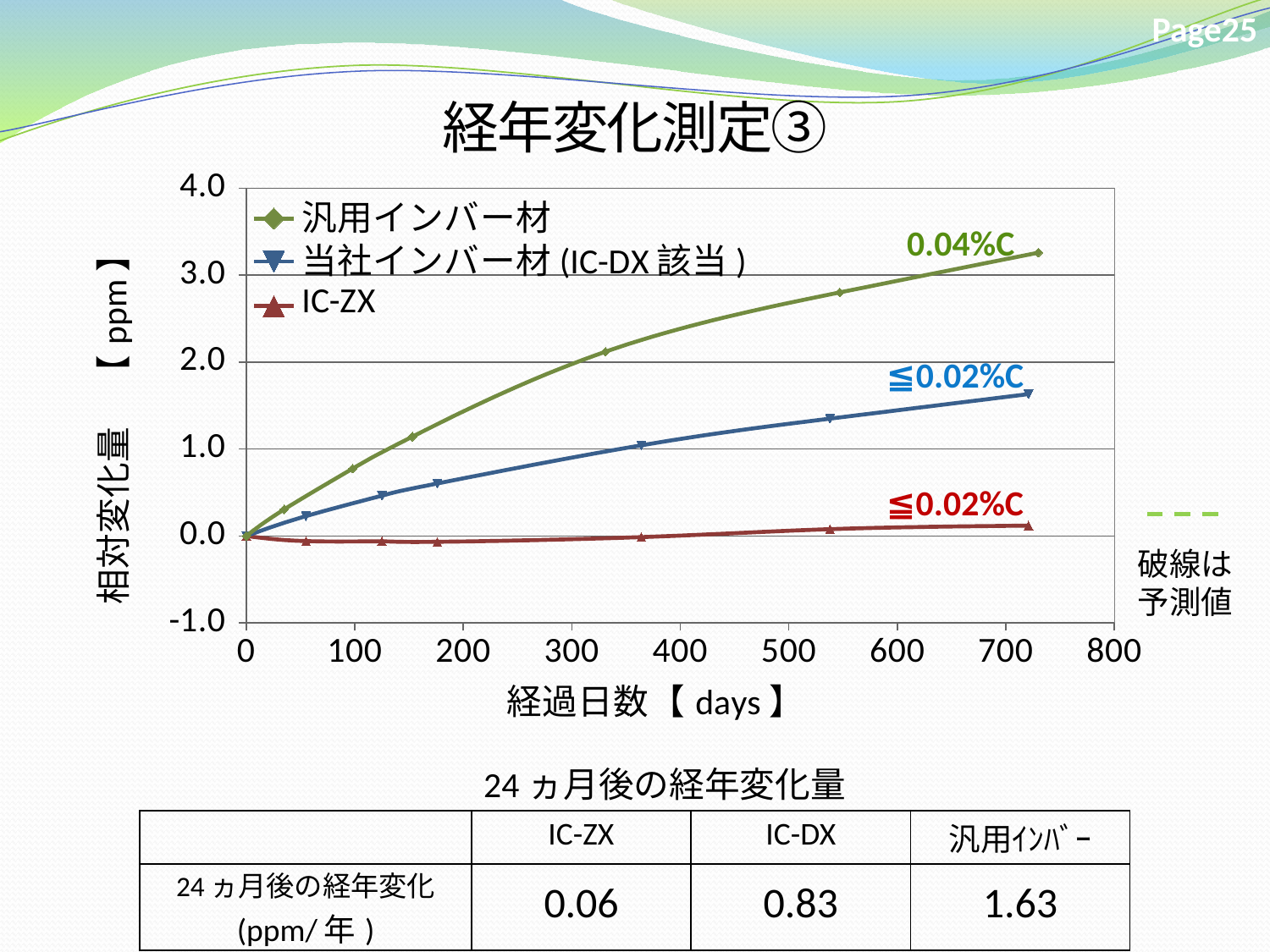

Page25
経年変化測定③

### Chart

| Category |  |  | IC-ZX |
|---|---|---|---|
0.04%C
≦0.02%C
≦0.02%C
破線は
予測値
24ヵ月後の経年変化量
|  | IC-ZX | IC-DX | 汎用ｲﾝﾊﾞｰ |
| --- | --- | --- | --- |
| 24ヵ月後の経年変化 (ppm/年) | 0.06 | 0.83 | 1.63 |